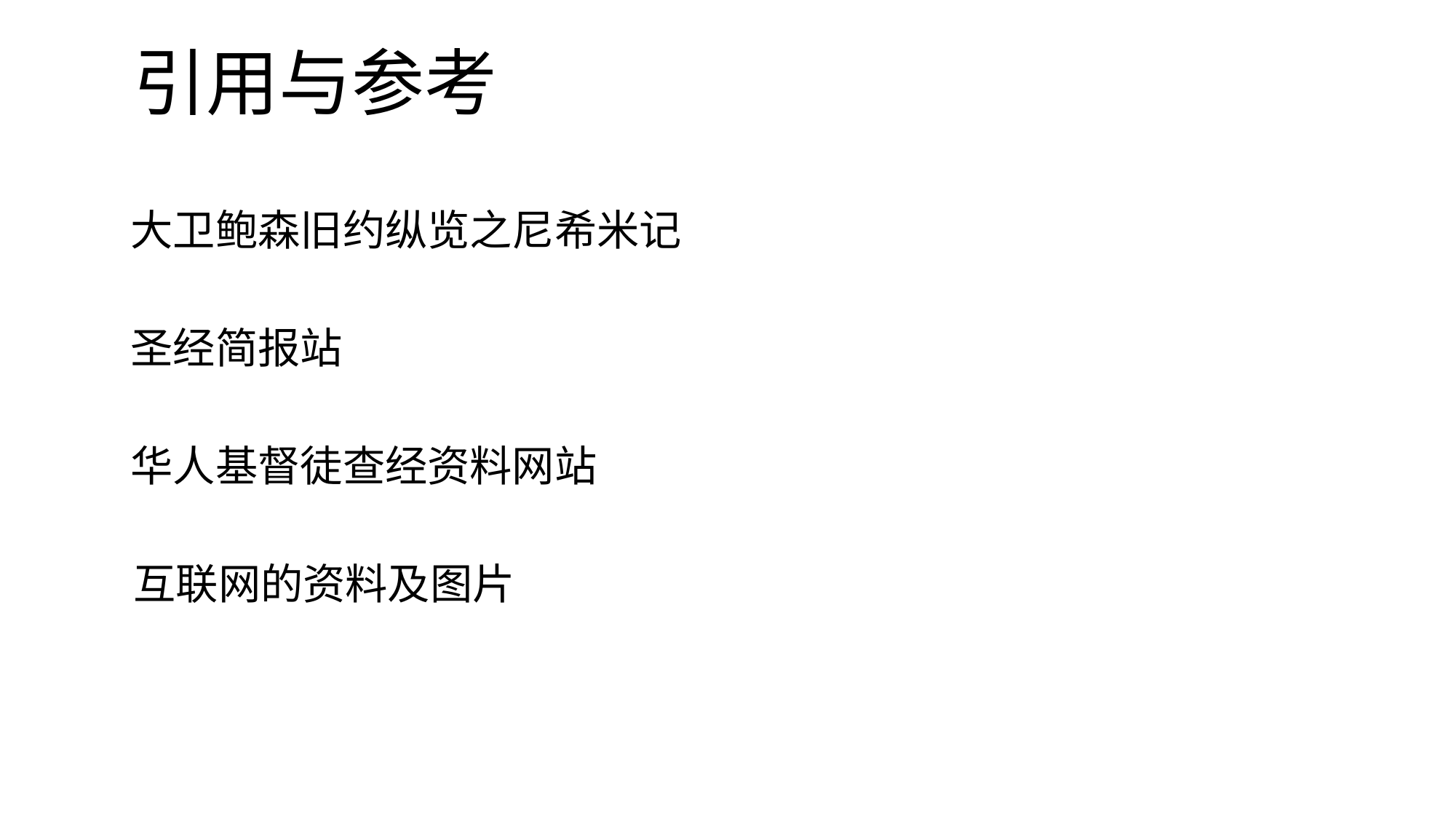

引用与参考
大卫鲍森旧约纵览之尼希米记
圣经简报站
华人基督徒查经资料网站
互联网的资料及图片